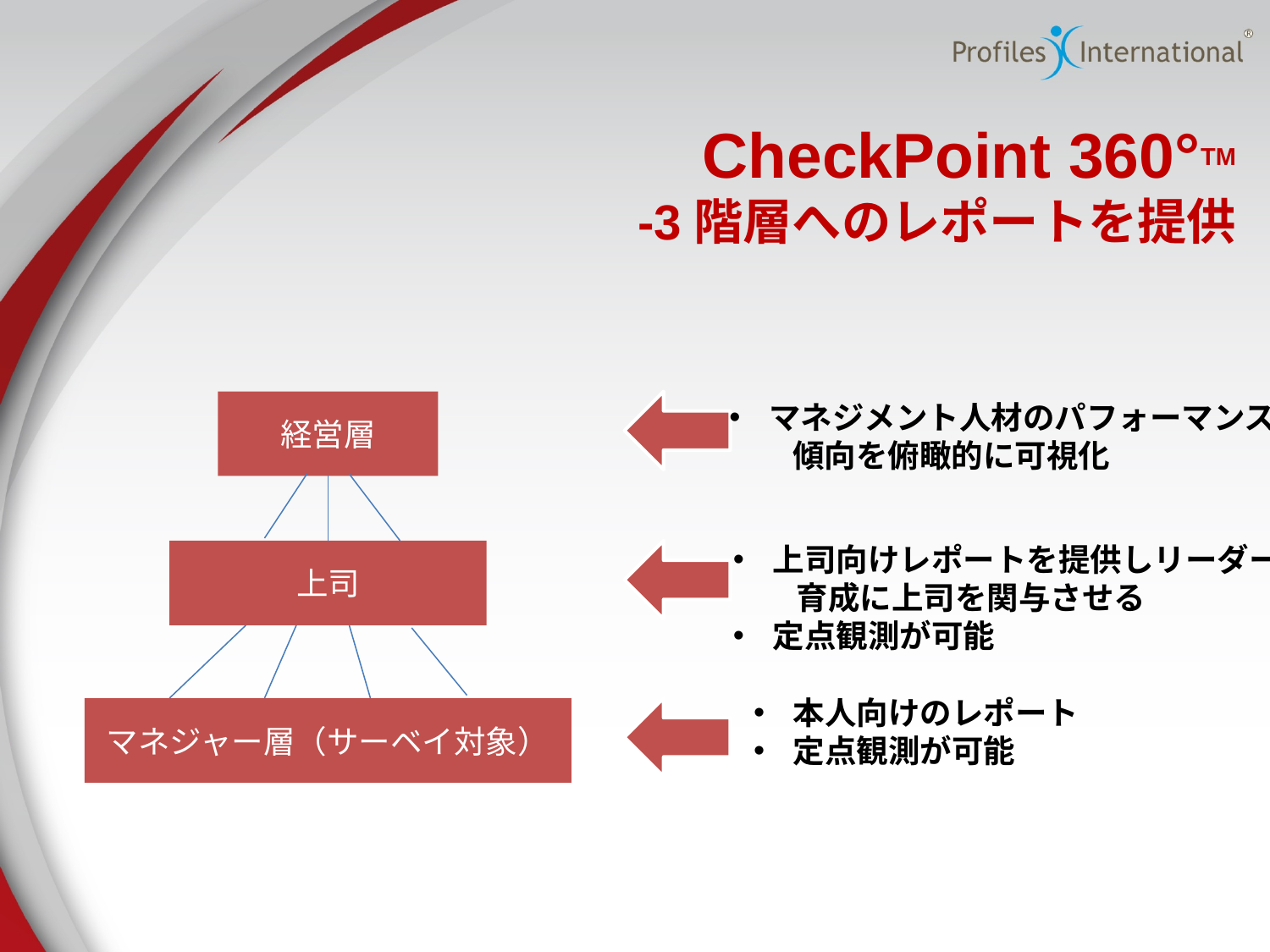

# CheckPoint 360°TM -3階層へのレポートを提供
経営層

マネジメント人材のパフォーマンスや
　　傾向を俯瞰的に可視化
上司向けレポートを提供しリーダー
　　育成に上司を関与させる
定点観測が可能
上司

本人向けのレポート
定点観測が可能
マネジャー層（サーベイ対象）